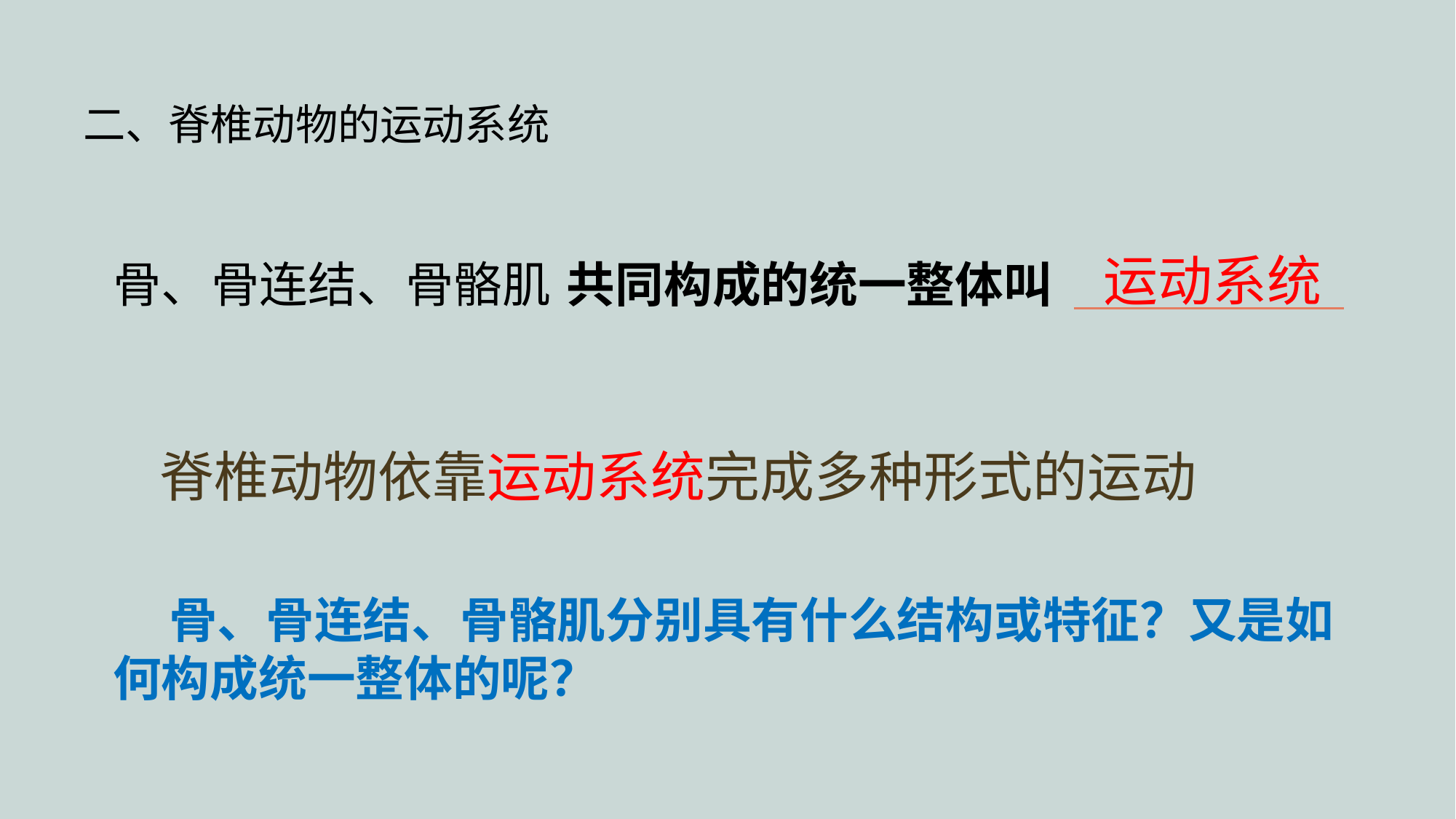

二、脊椎动物的运动系统
运动系统
骨骼肌
骨连结、
骨、
共同构成的统一整体叫
# 脊椎动物依靠运动系统完成多种形式的运动
    骨、骨连结、骨骼肌分别具有什么结构或特征？又是如何构成统一整体的呢？
4